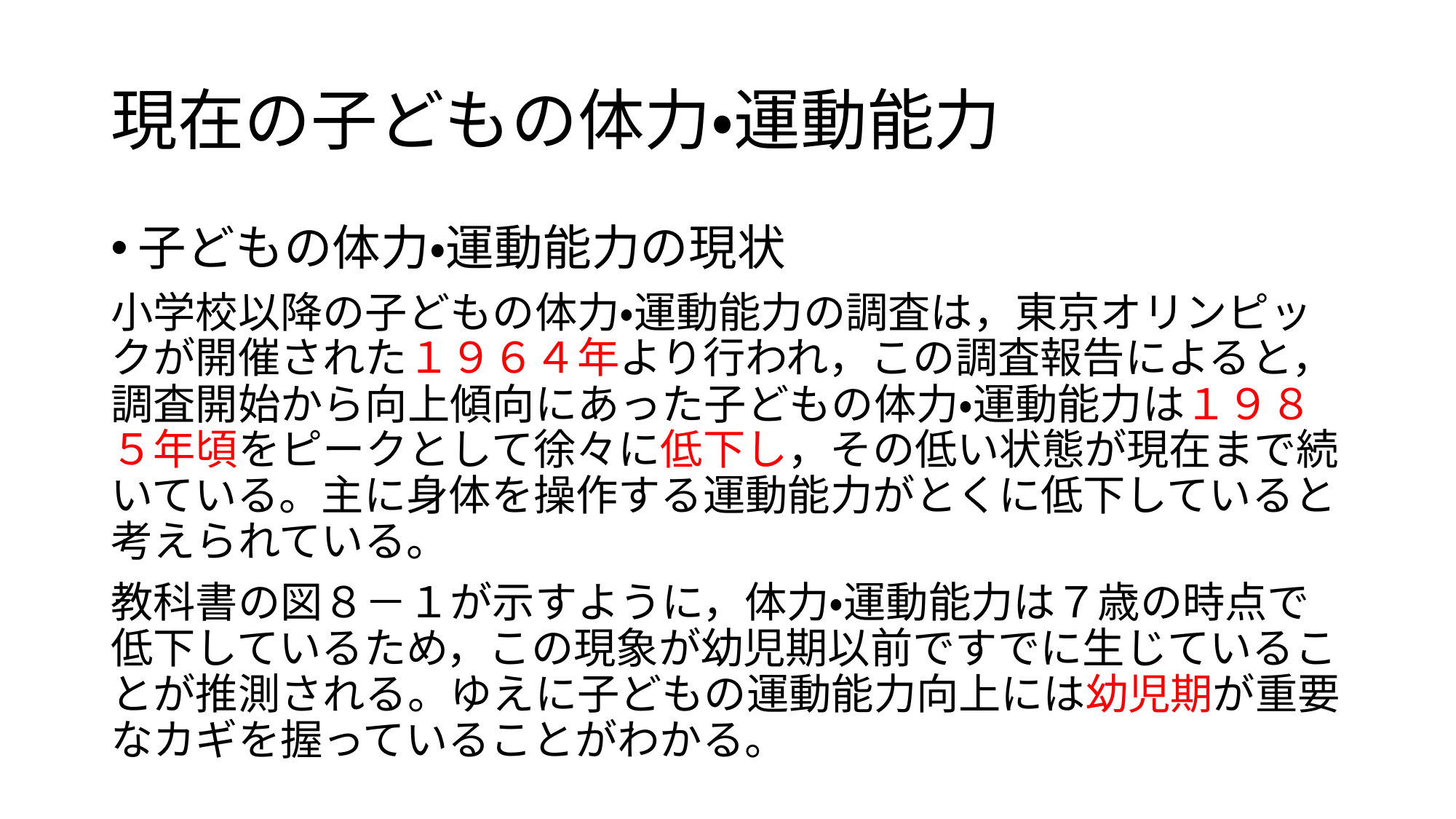

# 現在の子どもの体力・運動能力
子どもの体力・運動能力の現状
小学校以降の子どもの体力・運動能力の調査は，東京オリンピックが開催された１９６４年より行われ，この調査報告によると，調査開始から向上傾向にあった子どもの体力・運動能力は１９８５年頃をピークとして徐々に低下し，その低い状態が現在まで続いている。主に身体を操作する運動能力がとくに低下していると考えられている。
教科書の図８－１が示すように，体力・運動能力は７歳の時点で低下しているため，この現象が幼児期以前ですでに生じていることが推測される。ゆえに子どもの運動能力向上には幼児期が重要なカギを握っていることがわかる。